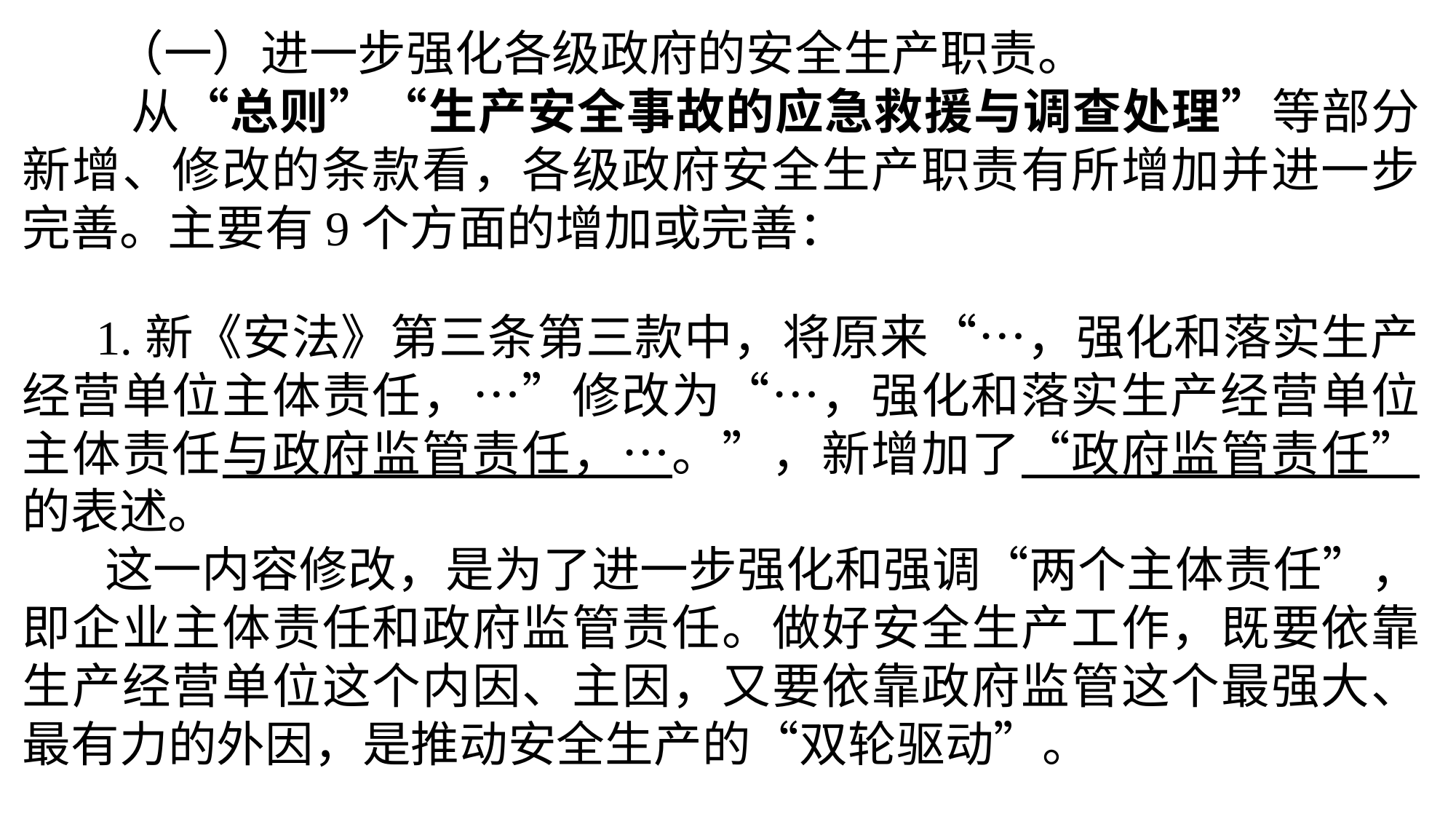

（一）进一步强化各级政府的安全生产职责。
    从“总则”“生产安全事故的应急救援与调查处理”等部分新增、修改的条款看，各级政府安全生产职责有所增加并进一步完善。主要有9个方面的增加或完善：

  1.新《安法》第三条第三款中，将原来“…，强化和落实生产经营单位主体责任，…”修改为“…，强化和落实生产经营单位主体责任与政府监管责任，…。”，新增加了“政府监管责任”的表述。
  这一内容修改，是为了进一步强化和强调“两个主体责任”，即企业主体责任和政府监管责任。做好安全生产工作，既要依靠生产经营单位这个内因、主因，又要依靠政府监管这个最强大、最有力的外因，是推动安全生产的“双轮驱动”。